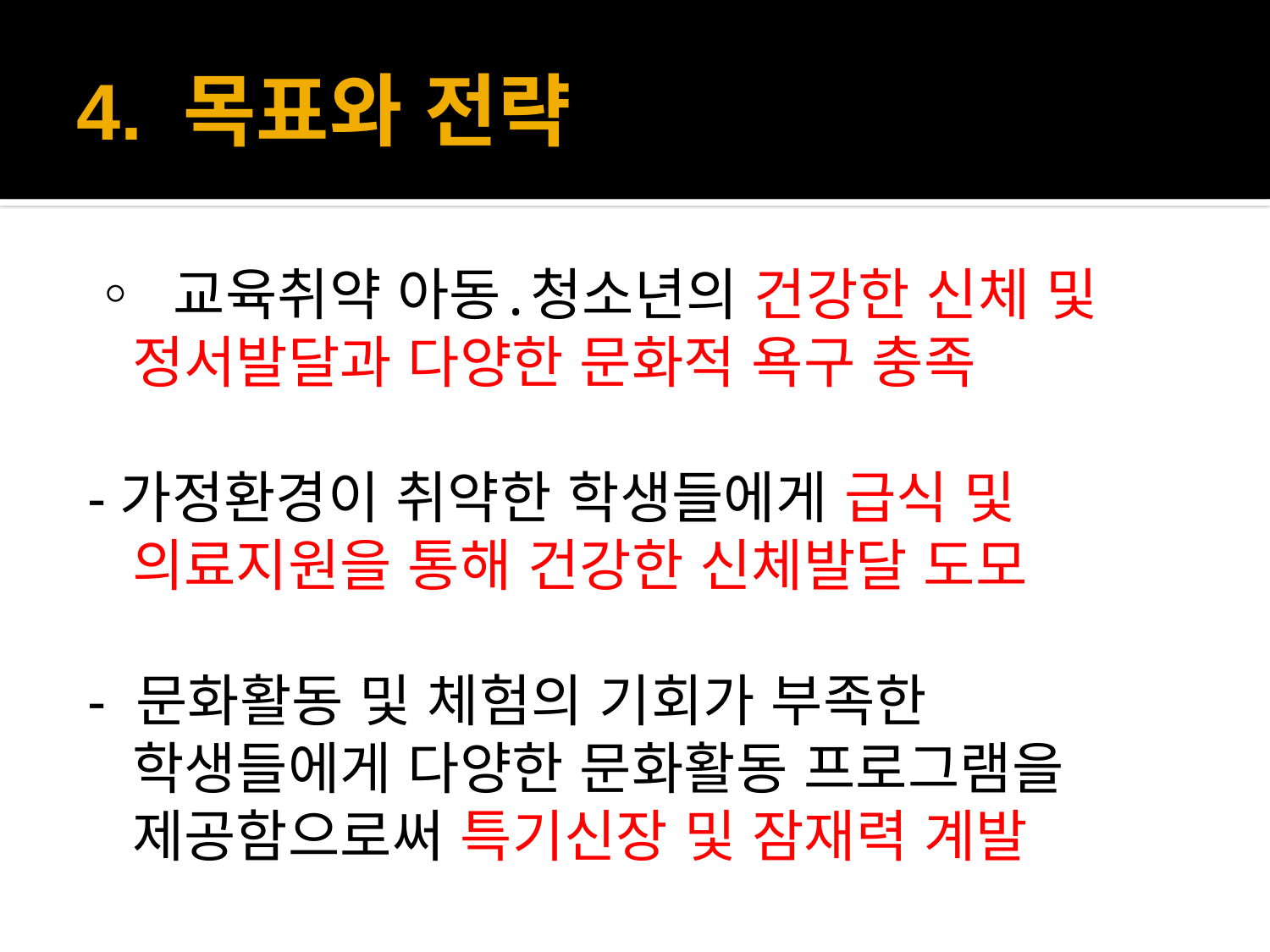

# 4. 목표와 전략
◦ 교육취약 아동․청소년의 건강한 신체 및 정서발달과 다양한 문화적 욕구 충족

-가정환경이 취약한 학생들에게 급식 및 의료지원을 통해 건강한 신체발달 도모

- 문화활동 및 체험의 기회가 부족한 학생들에게 다양한 문화활동 프로그램을 제공함으로써 특기신장 및 잠재력 계발